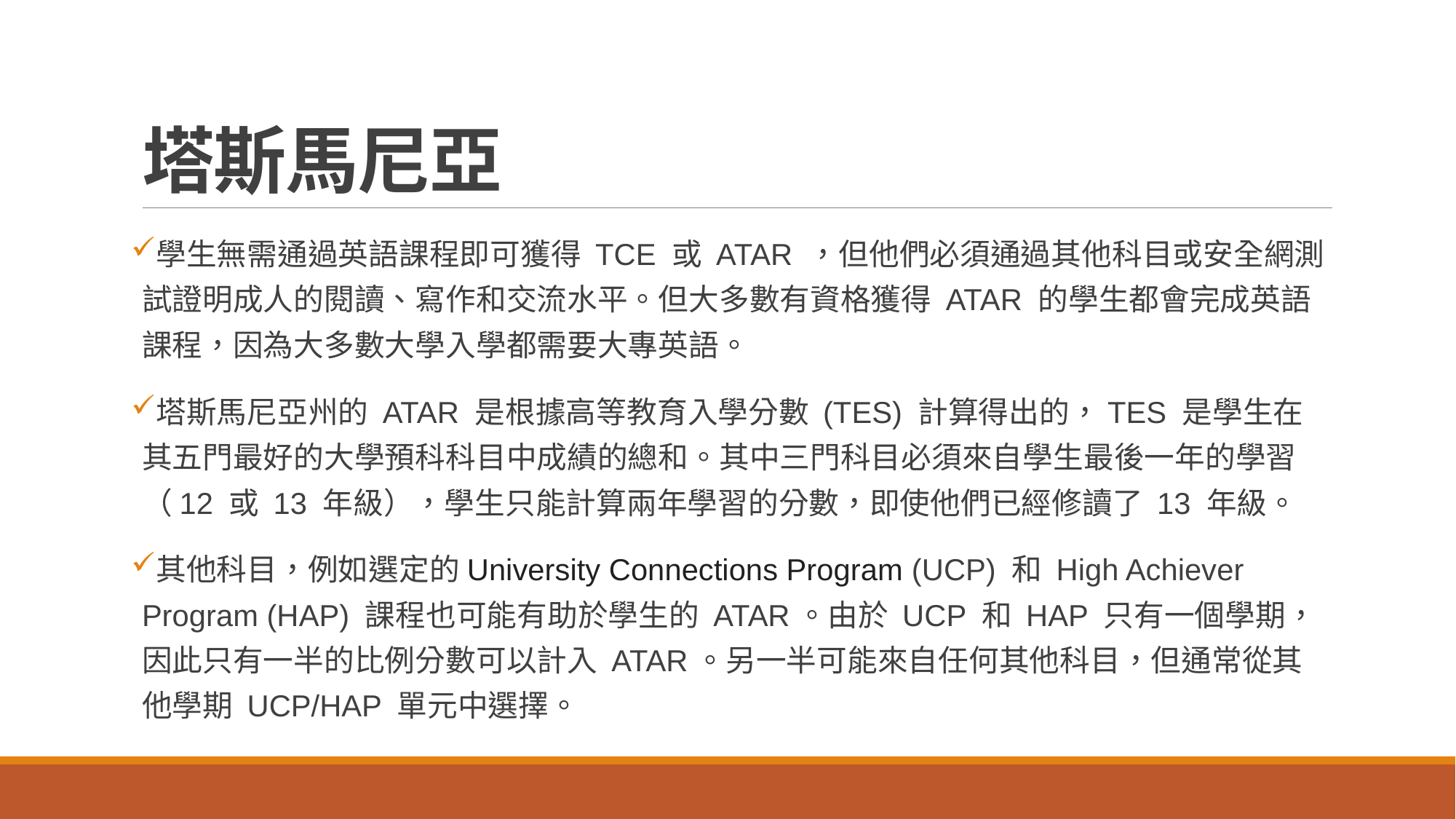

# 塔斯馬尼亞
學生無需通過英語課程即可獲得 TCE 或 ATAR ，但他們必須通過其他科目或安全網測試證明成人的閱讀、寫作和交流水平。但大多數有資格獲得 ATAR 的學生都會完成英語課程，因為大多數大學入學都需要大專英語。
塔斯馬尼亞州的 ATAR 是根據高等教育入學分數 (TES) 計算得出的，TES 是學生在其五門最好的大學預科科目中成績的總和。其中三門科目必須來自學生最後一年的學習（12 或 13 年級），學生只能計算兩年學習的分數，即使他們已經修讀了 13 年級。
其他科目，例如選定的University Connections Program (UCP) 和 High Achiever Program (HAP) 課程也可能有助於學生的 ATAR。由於 UCP 和 HAP 只有一個學期，因此只有一半的比例分數可以計入 ATAR。另一半可能來自任何其他科目，但通常從其他學期 UCP/HAP 單元中選擇。